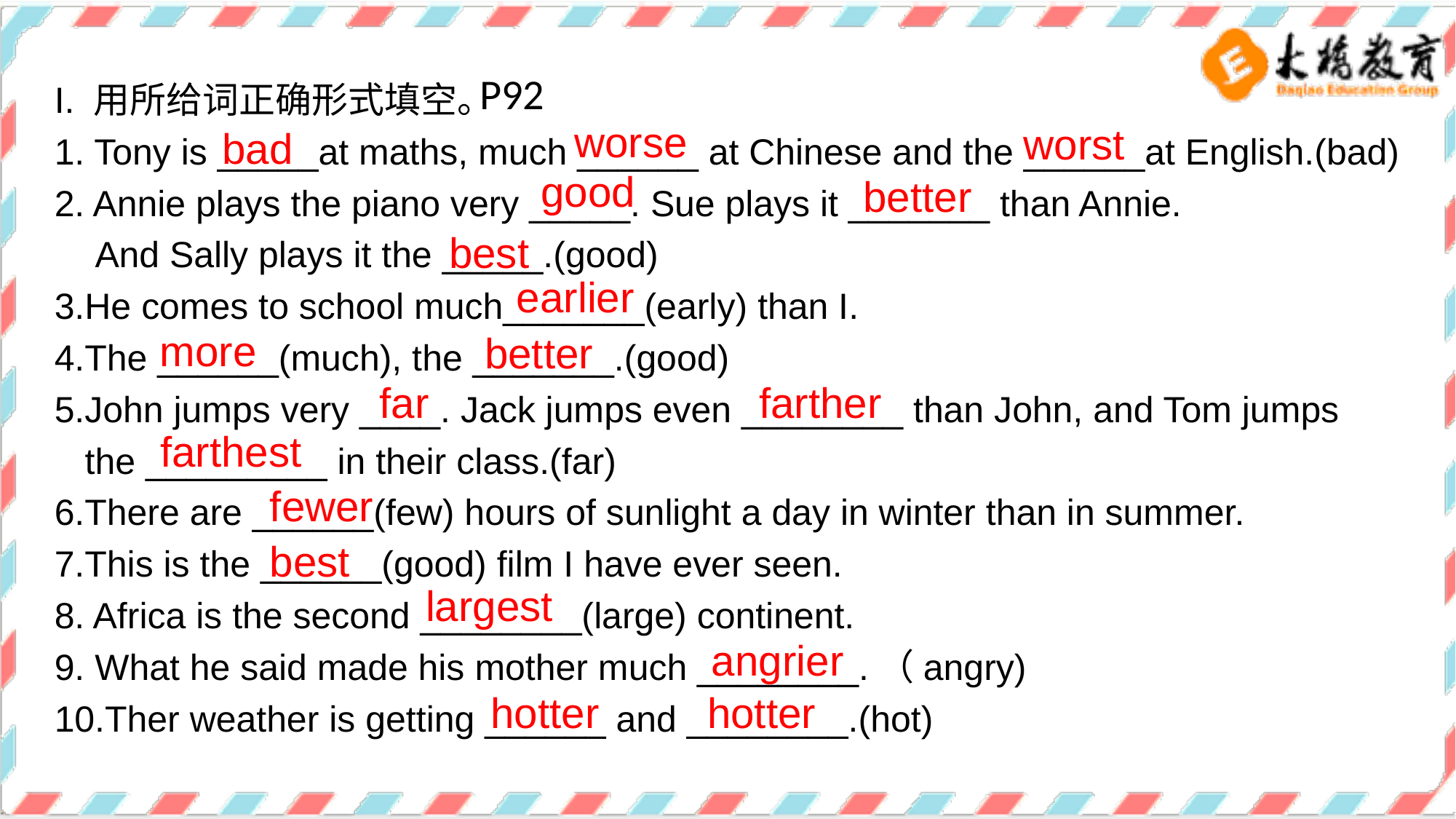

P92
I. 用所给词正确形式填空。
1. Tony is _____at maths, much ______ at Chinese and the ______at English.(bad)
2. Annie plays the piano very _____. Sue plays it _______ than Annie.
    And Sally plays it the _____.(good)
3.He comes to school much_______(early) than I.
4.The ______(much), the _______.(good)
5.John jumps very ____. Jack jumps even ________ than John, and Tom jumps
   the _________ in their class.(far)
6.There are ______(few) hours of sunlight a day in winter than in summer.
7.This is the ______(good) film I have ever seen.
8. Africa is the second ________(large) continent.
9. What he said made his mother much ________.（angry)
10.Ther weather is getting ______ and ________.(hot)
worse
worst
bad
good
better
best
earlier
more
better
far
farther
farthest
fewer
best
largest
angrier
hotter
hotter